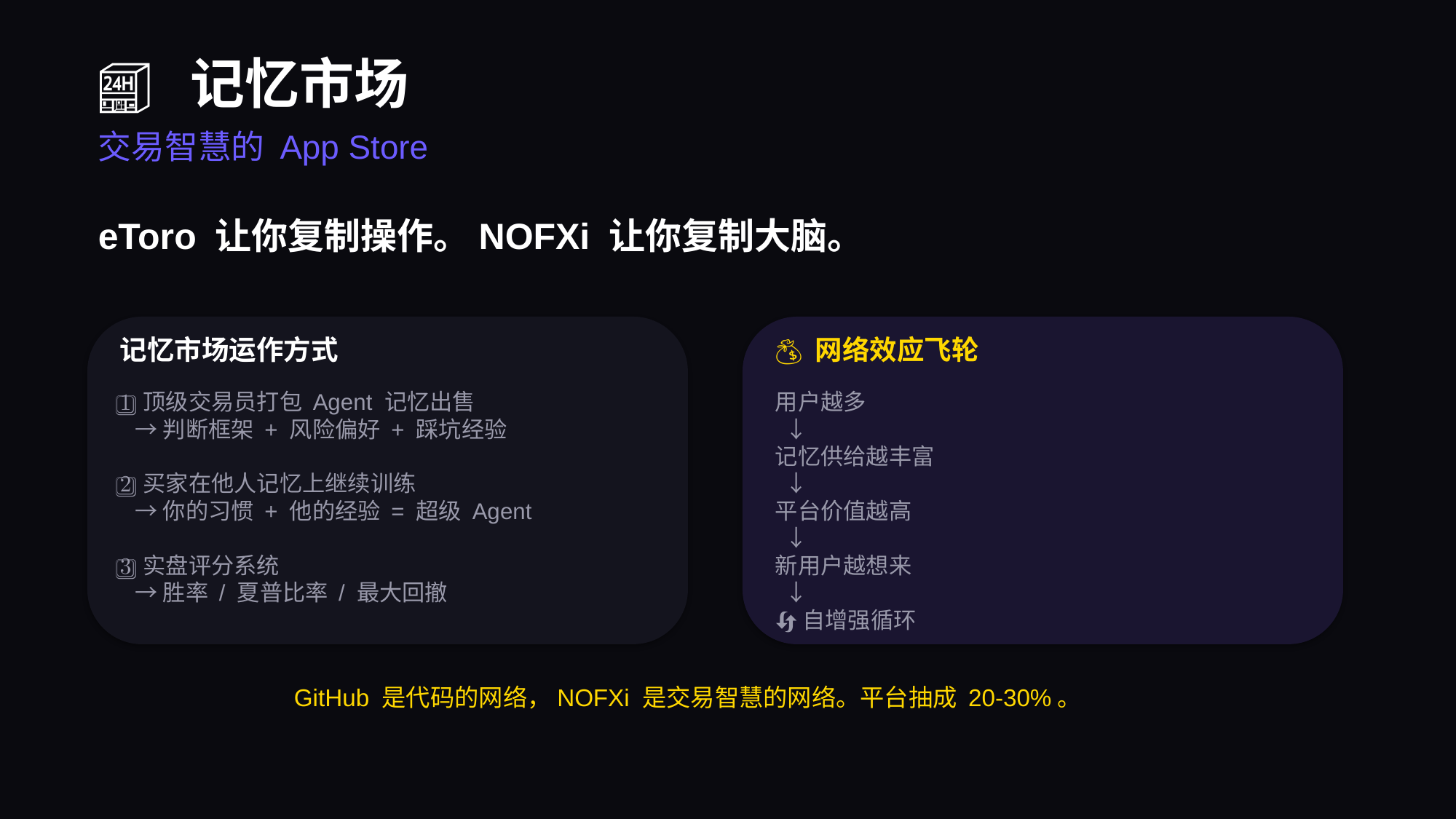

🏪  记忆市场
交易智慧的 App Store
eToro 让你复制操作。NOFXi 让你复制大脑。

记忆市场运作方式
💰 网络效应飞轮
1️⃣ 顶级交易员打包 Agent 记忆出售
   → 判断框架 + 风险偏好 + 踩坑经验
2️⃣ 买家在他人记忆上继续训练
   → 你的习惯 + 他的经验 = 超级 Agent
3️⃣ 实盘评分系统
   → 胜率 / 夏普比率 / 最大回撤
用户越多
  ↓
记忆供给越丰富
  ↓
平台价值越高
  ↓
新用户越想来
  ↓
🔄 自增强循环
GitHub 是代码的网络，NOFXi 是交易智慧的网络。平台抽成 20-30%。